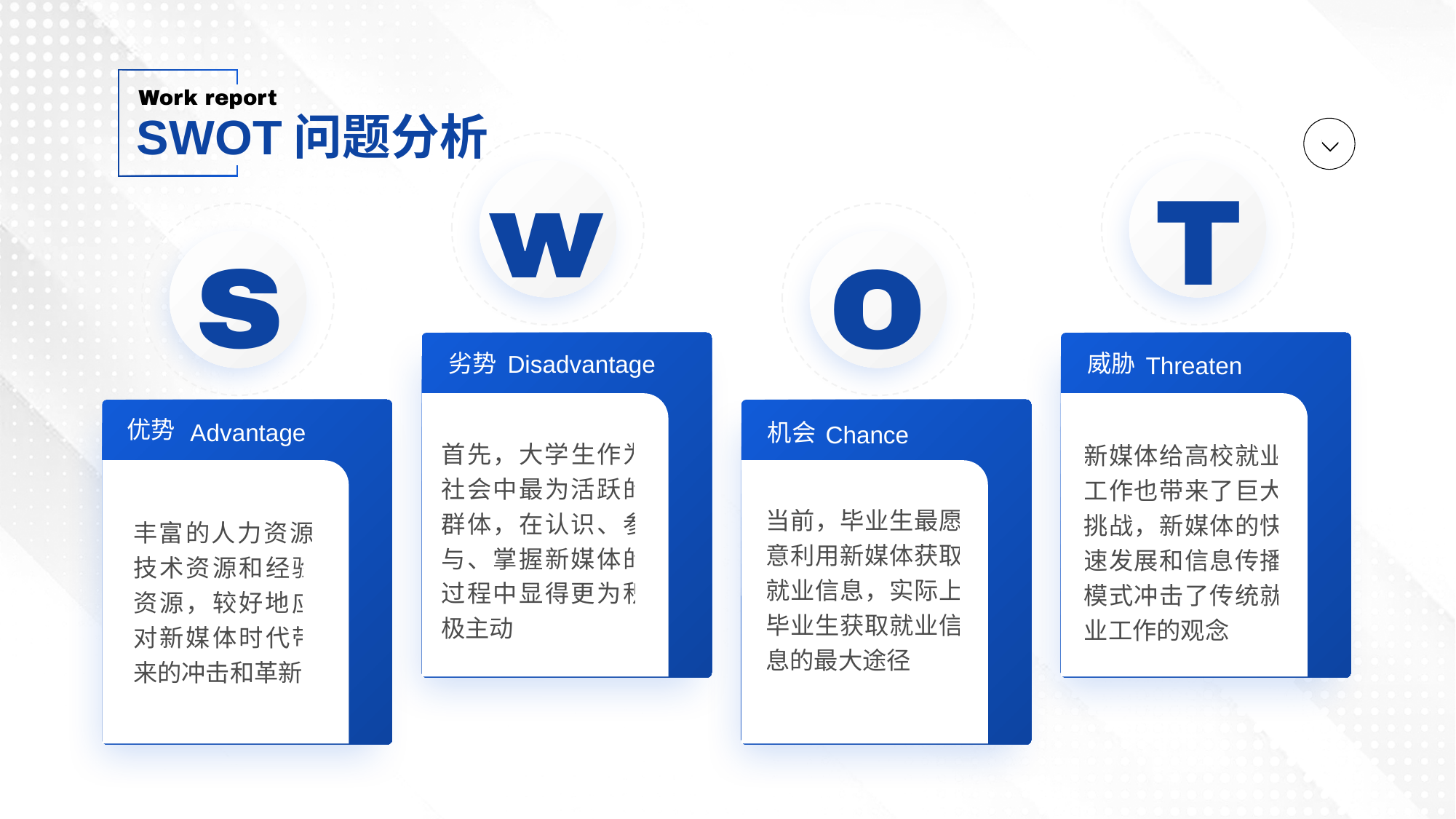

SWOT问题分析

w
T
s
o

劣势
威胁
Disadvantage
Threaten

优势
Advantage
机会
Chance
首先，大学生作为社会中最为活跃的群体，在认识、参与、掌握新媒体的过程中显得更为积极主动
新媒体给高校就业工作也带来了巨大挑战，新媒体的快速发展和信息传播模式冲击了传统就业工作的观念
当前，毕业生最愿意利用新媒体获取就业信息，实际上毕业生获取就业信息的最大途径
丰富的人力资源，技术资源和经验资源，较好地应对新媒体时代带来的冲击和革新